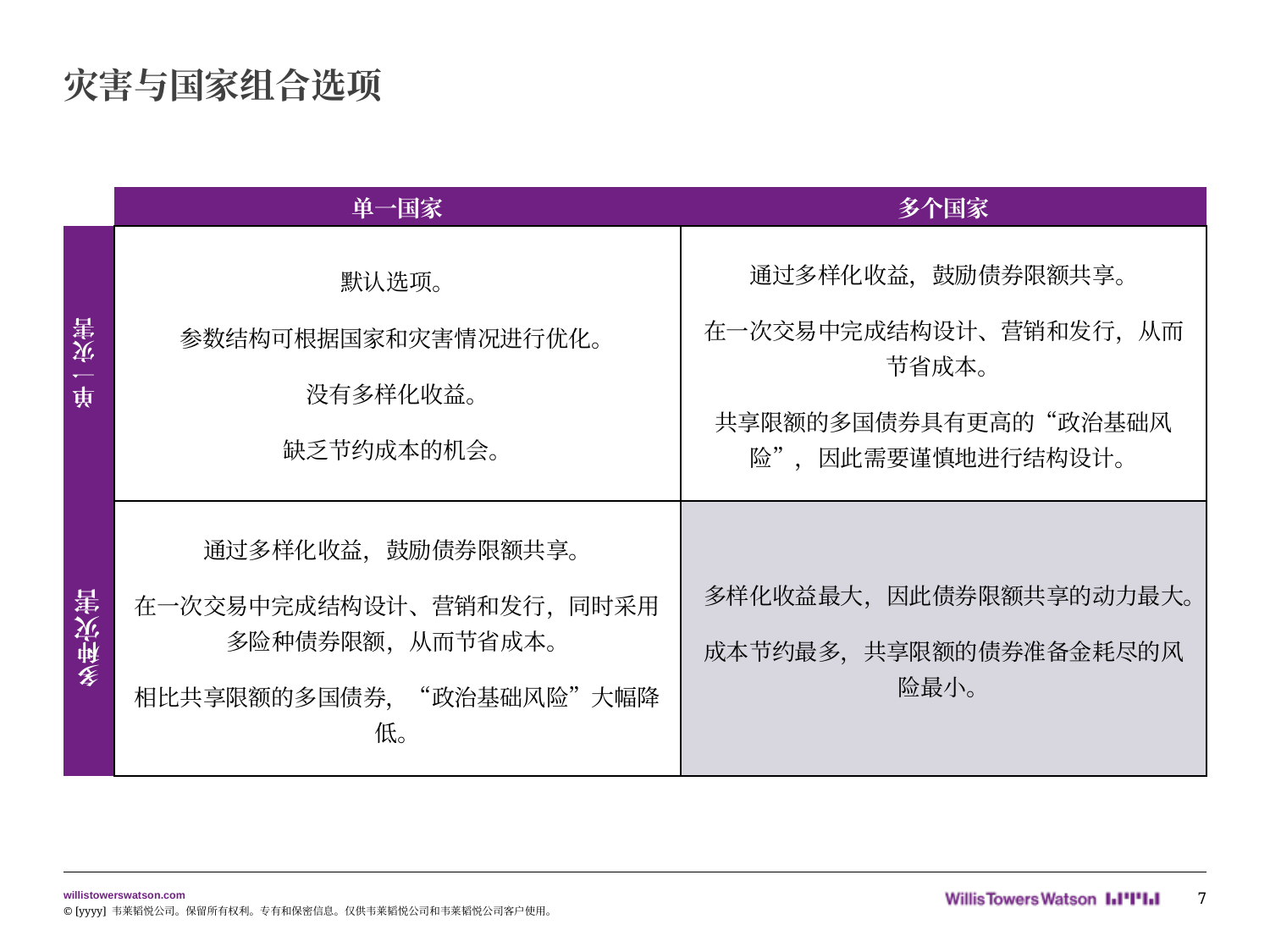

# 灾害与国家组合选项

|  | 单一国家 | 多个国家 |
| --- | --- | --- |
| 单一灾害 | 默认选项。 参数结构可根据国家和灾害情况进行优化。 没有多样化收益。 缺乏节约成本的机会。 | 通过多样化收益，鼓励债券限额共享。 在一次交易中完成结构设计、营销和发行，从而节省成本。 共享限额的多国债券具有更高的“政治基础风险”，因此需要谨慎地进行结构设计。 |
| 多种灾害 | 通过多样化收益，鼓励债券限额共享。 在一次交易中完成结构设计、营销和发行，同时采用多险种债券限额，从而节省成本。 相比共享限额的多国债券，“政治基础风险”大幅降低。 | 多样化收益最大，因此债券限额共享的动力最大。 成本节约最多，共享限额的债券准备金耗尽的风险最小。 |
7
© [yyyy] 韦莱韬悦公司。保留所有权利。专有和保密信息。仅供韦莱韬悦公司和韦莱韬悦公司客户使用。